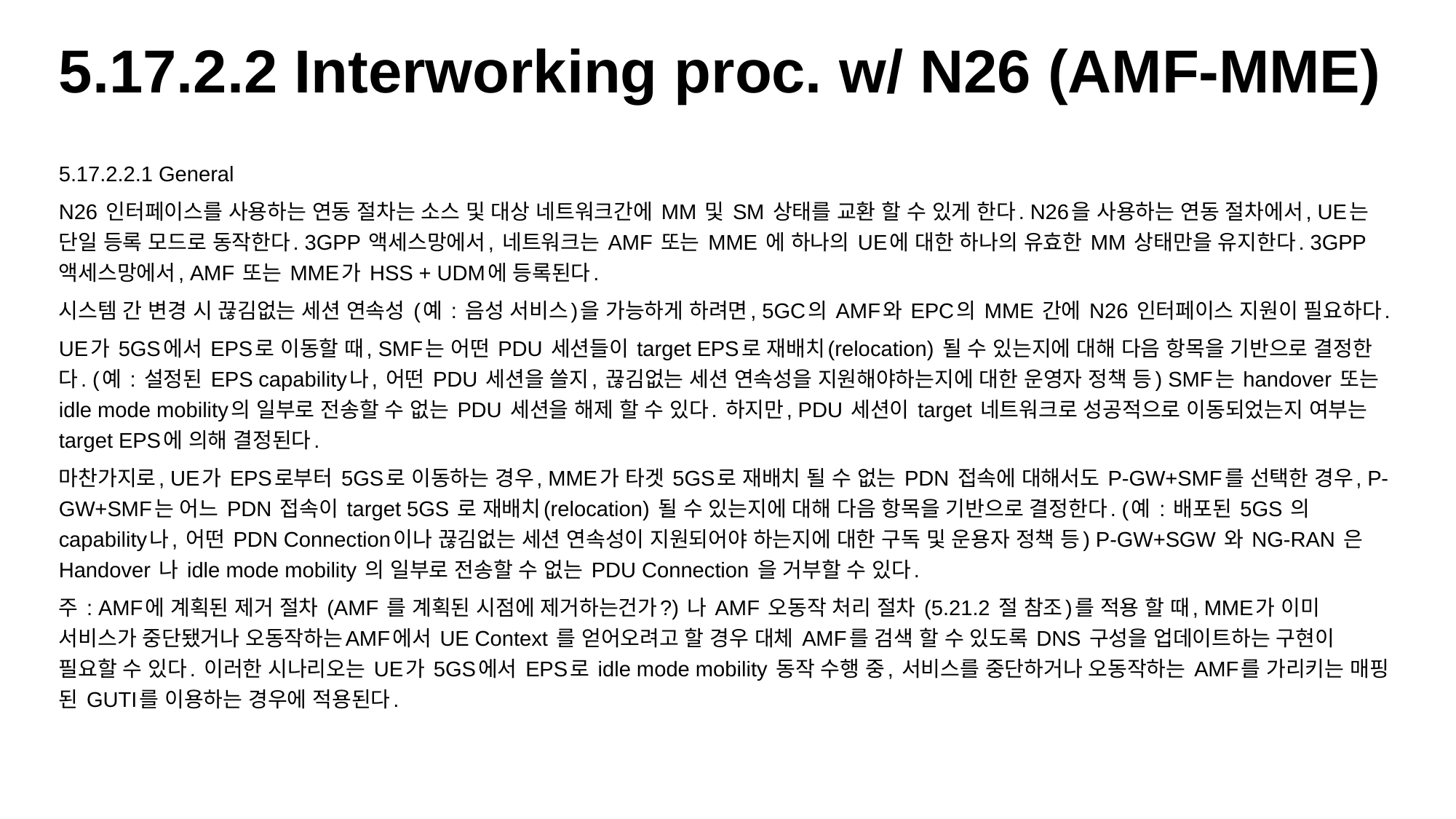

# 5.17.2.2 Interworking proc. w/ N26 (AMF-MME)
5.17.2.2.1 General
N26 인터페이스를 사용하는 연동 절차는 소스 및 대상 네트워크간에 MM 및 SM 상태를 교환 할 수 있게 한다. N26을 사용하는 연동 절차에서, UE는 단일 등록 모드로 동작한다. 3GPP 액세스망에서, 네트워크는 AMF 또는 MME 에 하나의 UE에 대한 하나의 유효한 MM 상태만을 유지한다. 3GPP 액세스망에서, AMF 또는 MME가 HSS + UDM에 등록된다.
시스템 간 변경 시 끊김없는 세션 연속성 (예 : 음성 서비스)을 가능하게 하려면, 5GC의 AMF와 EPC의 MME 간에 N26 인터페이스 지원이 필요하다.
UE가 5GS에서 EPS로 이동할 때, SMF는 어떤 PDU 세션들이 target EPS로 재배치(relocation) 될 수 있는지에 대해 다음 항목을 기반으로 결정한다. (예 : 설정된 EPS capability나, 어떤 PDU 세션을 쓸지, 끊김없는 세션 연속성을 지원해야하는지에 대한 운영자 정책 등) SMF는 handover 또는 idle mode mobility의 일부로 전송할 수 없는 PDU 세션을 해제 할 수 있다. 하지만, PDU 세션이 target 네트워크로 성공적으로 이동되었는지 여부는 target EPS에 의해 결정된다.
마찬가지로, UE가 EPS로부터 5GS로 이동하는 경우, MME가 타겟 5GS로 재배치 될 수 없는 PDN 접속에 대해서도 P-GW+SMF를 선택한 경우, P-GW+SMF는 어느 PDN 접속이 target 5GS 로 재배치(relocation) 될 수 있는지에 대해 다음 항목을 기반으로 결정한다. (예 : 배포된 5GS 의 capability나, 어떤 PDN Connection이나 끊김없는 세션 연속성이 지원되어야 하는지에 대한 구독 및 운용자 정책 등) P-GW+SGW 와 NG-RAN 은 Handover 나 idle mode mobility 의 일부로 전송할 수 없는 PDU Connection 을 거부할 수 있다.
주 : AMF에 계획된 제거 절차 (AMF 를 계획된 시점에 제거하는건가?) 나 AMF 오동작 처리 절차 (5.21.2 절 참조)를 적용 할 때, MME가 이미 서비스가 중단됐거나 오동작하는AMF에서 UE Context 를 얻어오려고 할 경우 대체 AMF를 검색 할 수 있도록 DNS 구성을 업데이트하는 구현이 필요할 수 있다. 이러한 시나리오는 UE가 5GS에서 EPS로 idle mode mobility 동작 수행 중, 서비스를 중단하거나 오동작하는 AMF를 가리키는 매핑 된 GUTI를 이용하는 경우에 적용된다.